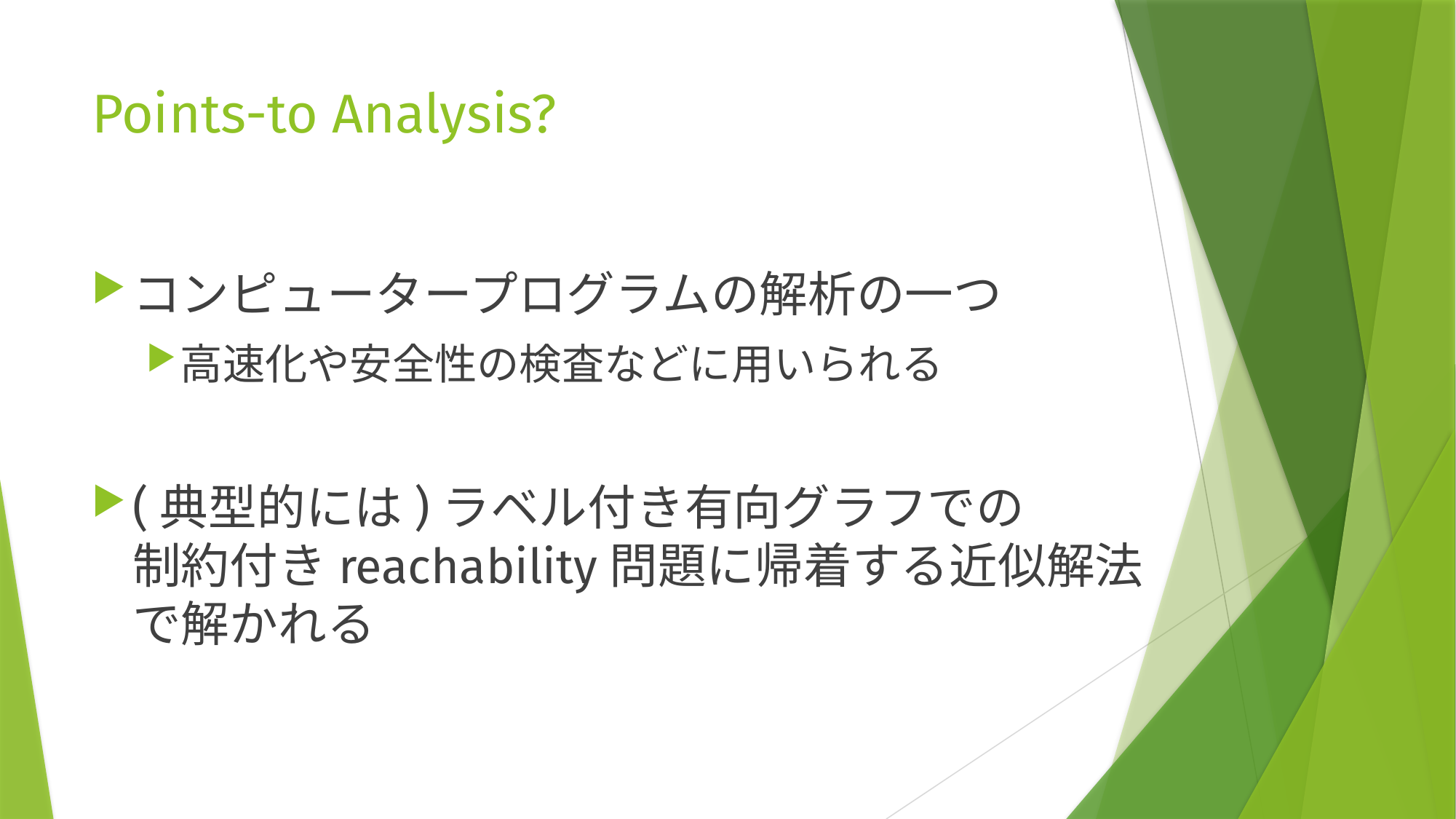

# Points-to Analysis?
コンピュータープログラムの解析の一つ
高速化や安全性の検査などに用いられる

(典型的には)ラベル付き有向グラフでの
制約付きreachability問題に帰着する近似解法で解かれる